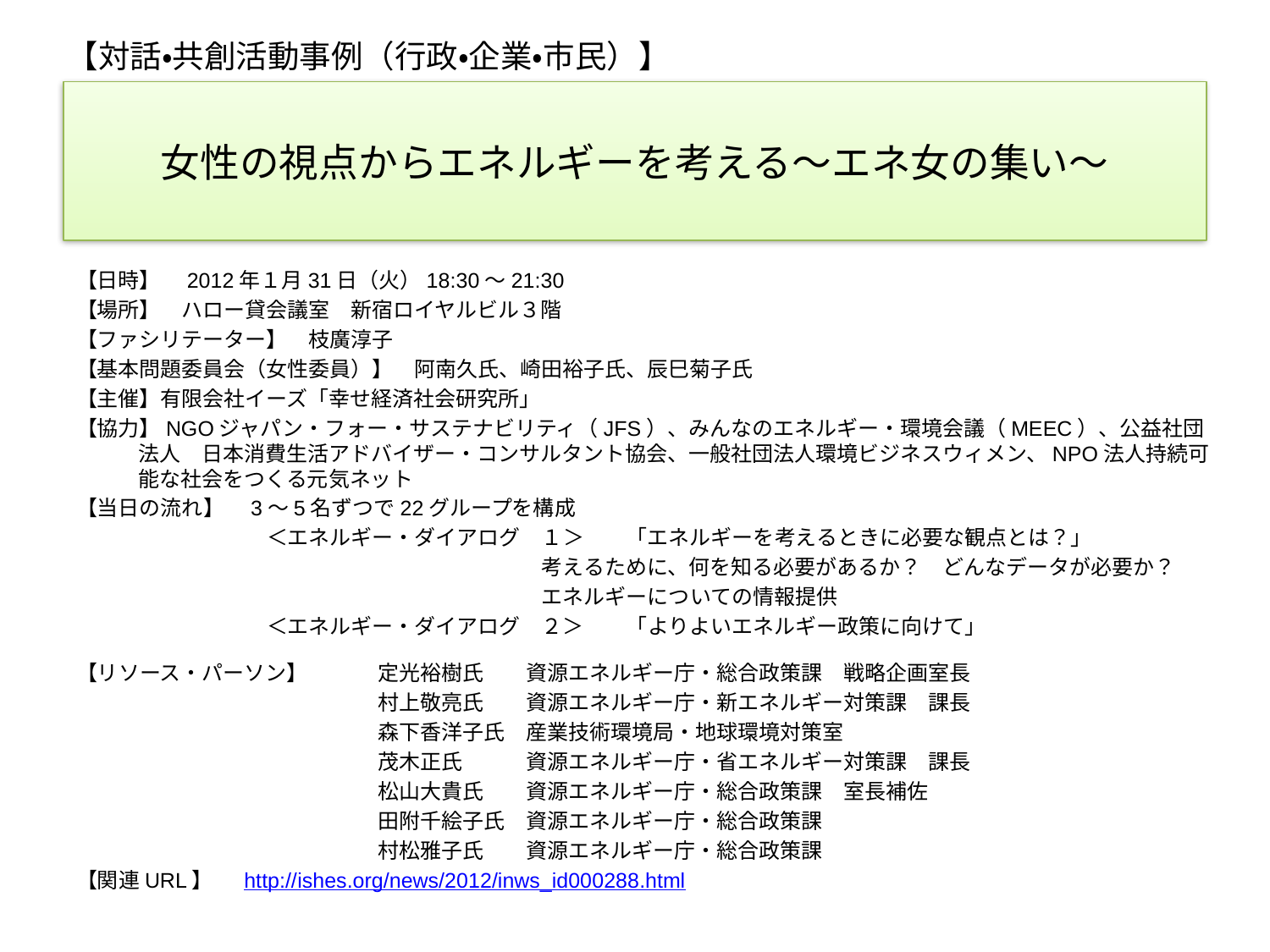

【対話・共創活動事例（行政・企業・市民）】
# 女性の視点からエネルギーを考える～エネ女の集い～
【日時】　2012年１月31日（火）18:30～21:30
【場所】　ハロー貸会議室　新宿ロイヤルビル３階
【ファシリテーター】　枝廣淳子
【基本問題委員会（女性委員）】　阿南久氏、崎田裕子氏、辰巳菊子氏
【主催】有限会社イーズ「幸せ経済社会研究所」
【協力】NGOジャパン・フォー・サステナビリティ（JFS）、みんなのエネルギー・環境会議（MEEC）、公益社団法人　日本消費生活アドバイザー・コンサルタント協会、一般社団法人環境ビジネスウィメン、NPO法人持続可能な社会をつくる元気ネット
【当日の流れ】　3～5名ずつで22グループを構成
　　　　　　　　　＜エネルギー・ダイアログ　１＞　　「エネルギーを考えるときに必要な観点とは？」
　　　　　　　　　　　　　　　　　　　　　　考えるために、何を知る必要があるか？　どんなデータが必要か？
　　　　　　　　　　　　　　　　　　　　　　エネルギーについての情報提供
　　　　　　　　　＜エネルギー・ダイアログ　２＞　　「よりよいエネルギー政策に向けて」
【リソース・パーソン】	定光裕樹氏　　資源エネルギー庁・総合政策課　戦略企画室長
　　　　　　　　　　　　	村上敬亮氏　　資源エネルギー庁・新エネルギー対策課　課長
　　　　　　　　　　　　	森下香洋子氏　産業技術環境局・地球環境対策室
　　　　　　　　　　　　	茂木正氏　　　資源エネルギー庁・省エネルギー対策課　課長
　　　　　　　　　　　　	松山大貴氏　　資源エネルギー庁・総合政策課　室長補佐
　　　　　　　　　　　　	田附千絵子氏　資源エネルギー庁・総合政策課
　　　　　　　　　　　　	村松雅子氏　　資源エネルギー庁・総合政策課
【関連URL】　 http://ishes.org/news/2012/inws_id000288.html